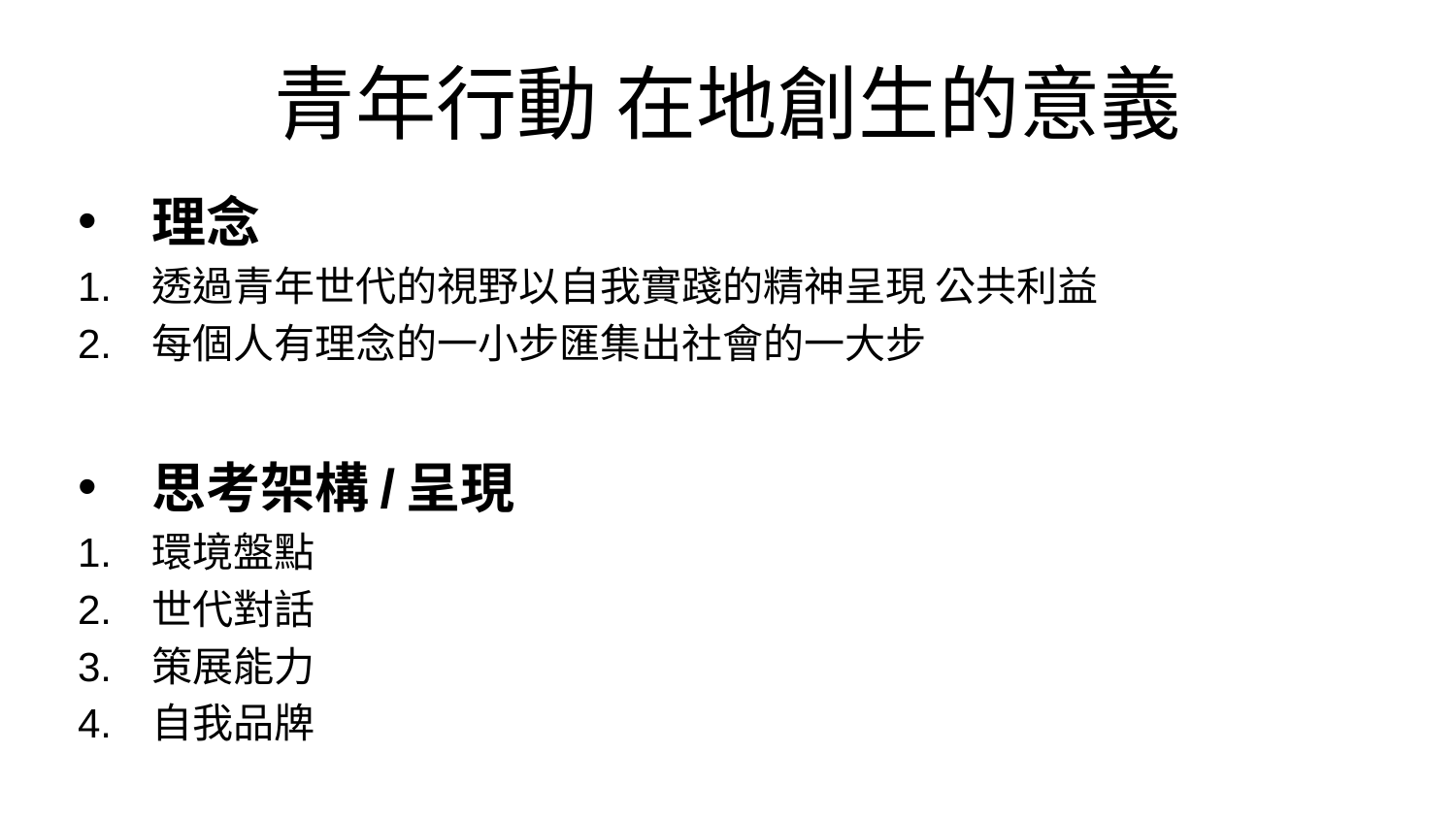

# 青年行動 在地創生的意義
理念
透過青年世代的視野以自我實踐的精神呈現 公共利益
每個人有理念的一小步匯集出社會的一大步

思考架構/呈現
環境盤點
世代對話
策展能力
自我品牌